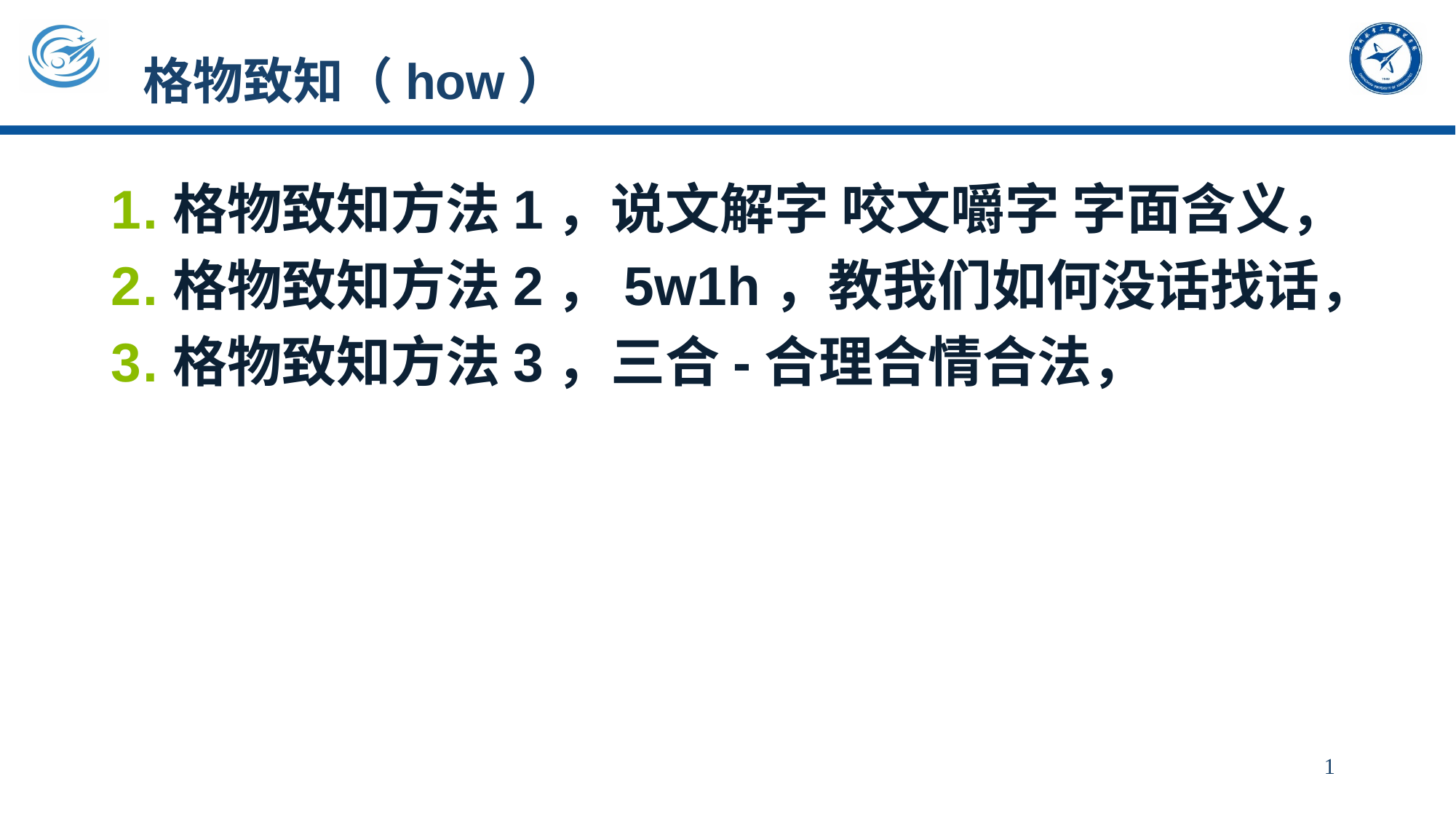

# 格物致知（how）
格物致知方法1，说文解字 咬文嚼字 字面含义，
格物致知方法2，5w1h，教我们如何没话找话，
格物致知方法3，三合-合理合情合法，
1